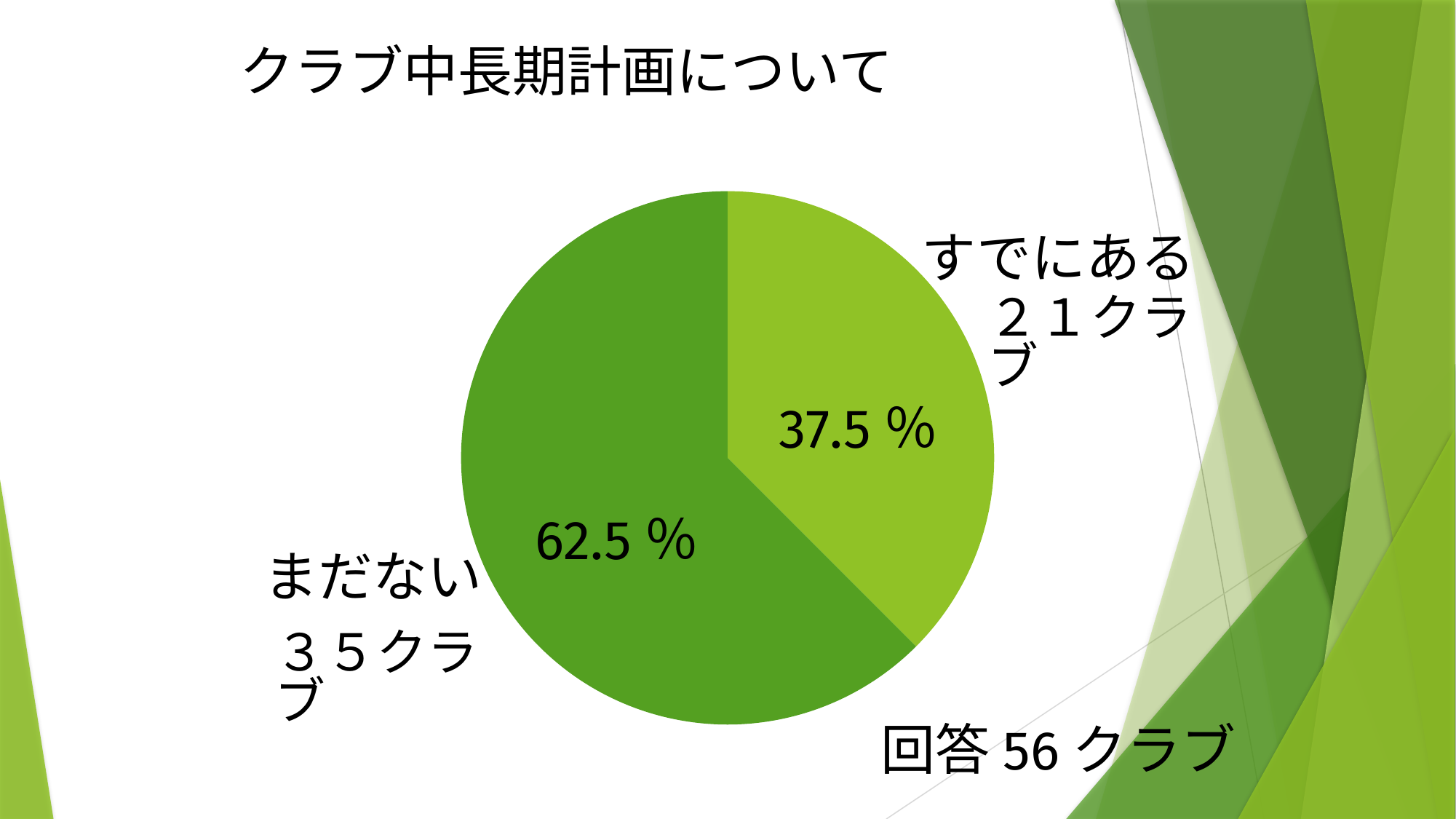

# クラブ中長期計画について

### Chart

| Category | 中長期計画 |
|---|---|
| すでにある | 21.0 |
| まだない | 35.0 |
すでにある
37.5％
62.5％
まだない
回答56クラブ